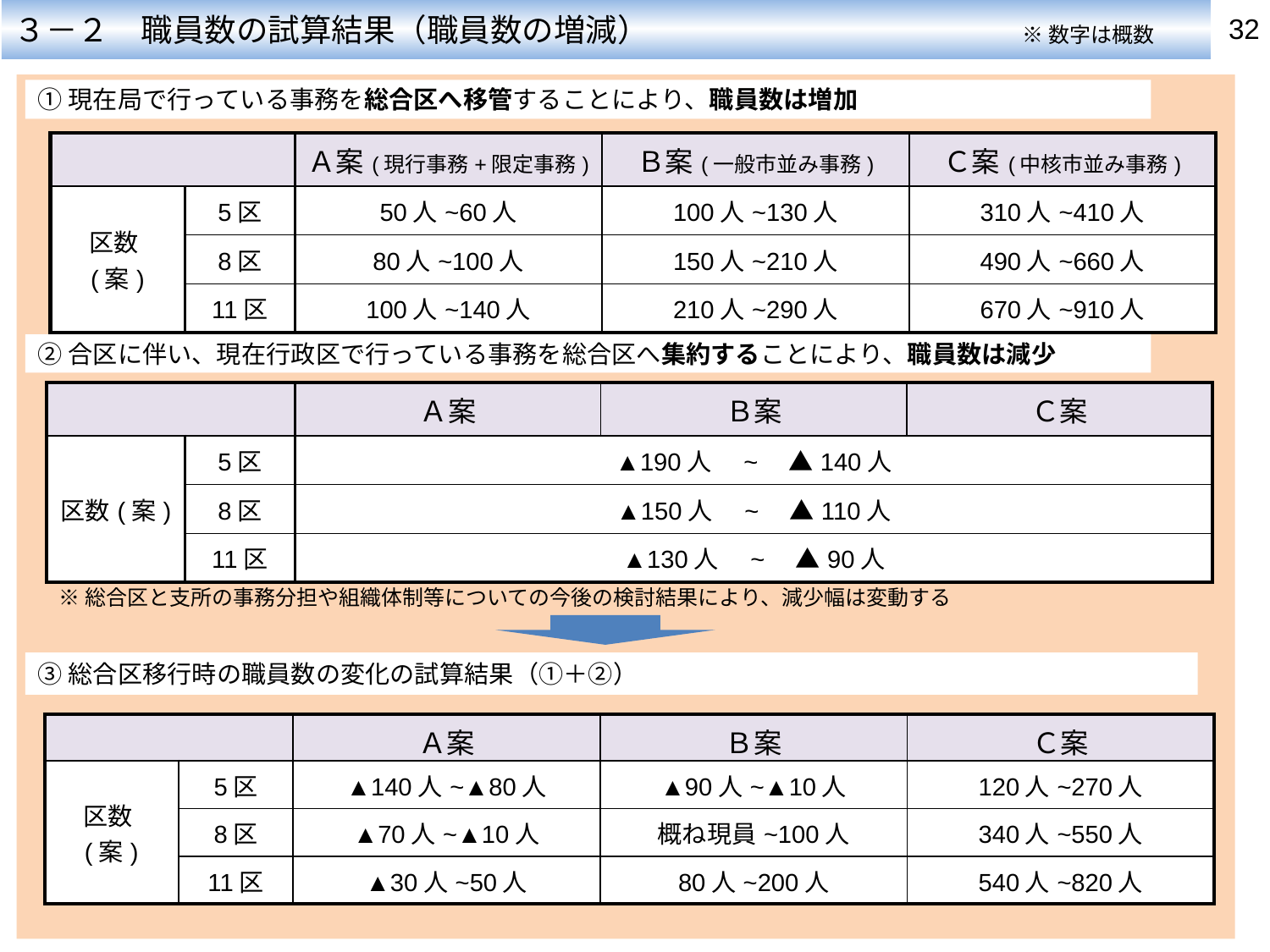

３－２　職員数の試算結果（職員数の増減）
32
※数字は概数

①現在局で行っている事務を総合区へ移管することにより、職員数は増加
|  |  | Ａ案(現行事務+限定事務) | Ｂ案(一般市並み事務) | Ｃ案(中核市並み事務) |
| --- | --- | --- | --- | --- |
| 区数(案) | 5区 | 50人~60人 | 100人~130人 | 310人~410人 |
|  | 8区 | 80人~100人 | 150人~210人 | 490人~660人 |
|  | 11区 | 100人~140人 | 210人~290人 | 670人~910人 |
②合区に伴い、現在行政区で行っている事務を総合区へ集約することにより、職員数は減少
|  |  | Ａ案 | Ｂ案 | Ｃ案 |
| --- | --- | --- | --- | --- |
| 区数(案) | 5区 | ▲190人　~　▲140人 |  |  |
|  | 8区 | ▲150人　~　▲110人 |  |  |
|  | 11区 | ▲130人　~　▲90人 |  |  |
※総合区と支所の事務分担や組織体制等についての今後の検討結果により、減少幅は変動する

③総合区移行時の職員数の変化の試算結果（①＋②）
|  |  | Ａ案 | Ｂ案 | Ｃ案 |
| --- | --- | --- | --- | --- |
| 区数(案) | 5区 | ▲140人~▲80人 | ▲90人~▲10人 | 120人~270人 |
|  | 8区 | ▲70人~▲10人 | 概ね現員~100人 | 340人~550人 |
|  | 11区 | ▲30人~50人 | 80人~200人 | 540人~820人 |